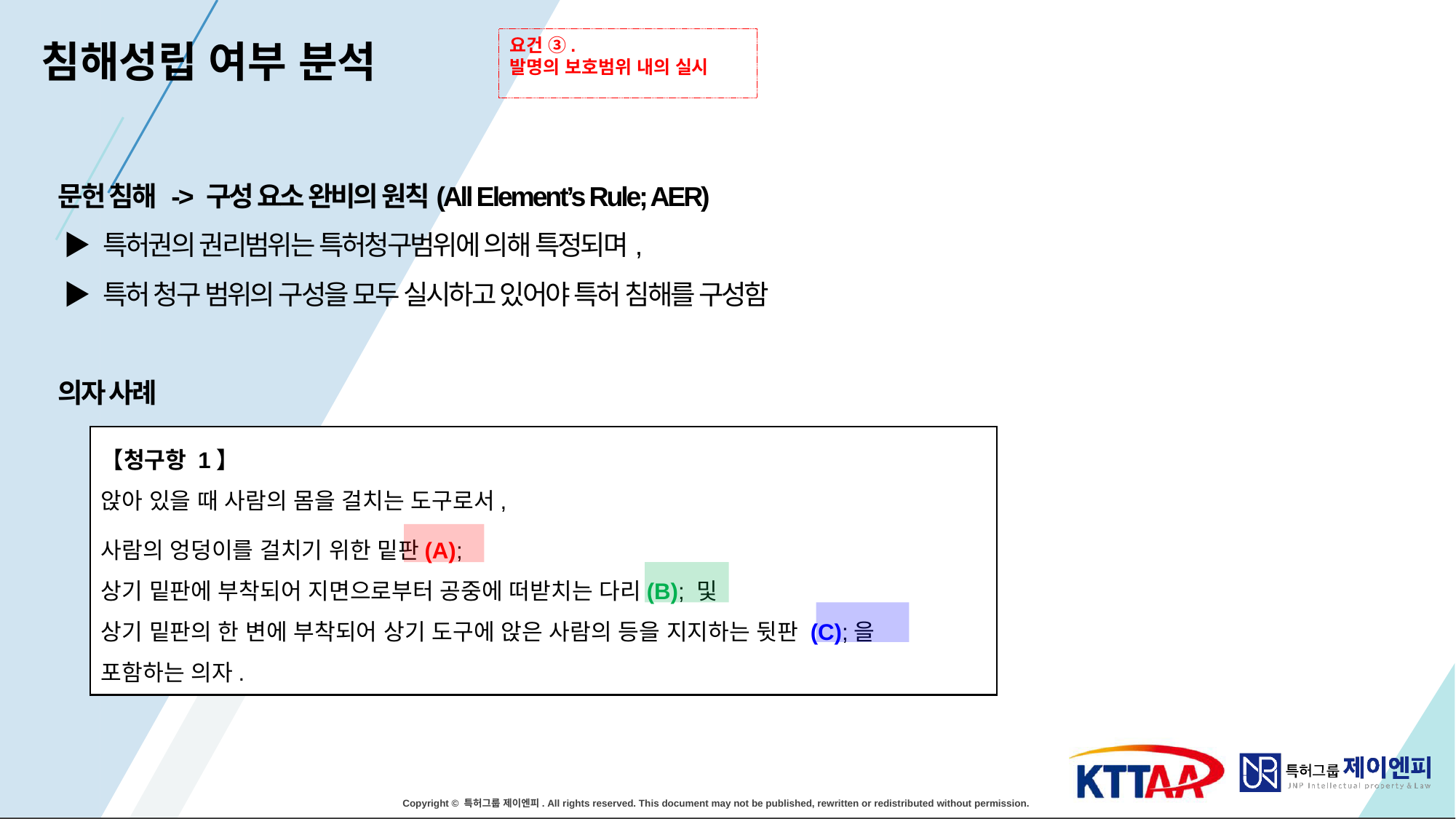

요건 ③.
발명의 보호범위 내의 실시
침해성립 여부 분석
문헌 침해 -> 구성 요소 완비의 원칙(All Element’s Rule; AER)
 ▶ 특허권의 권리범위는 특허청구범위에 의해 특정되며,
 ▶ 특허 청구 범위의 구성을 모두 실시하고 있어야 특허 침해를 구성함

의자 사례

【청구항 1】
앉아 있을 때 사람의 몸을 걸치는 도구로서,

사람의 엉덩이를 걸치기 위한 밑판(A);
상기 밑판에 부착되어 지면으로부터 공중에 떠받치는 다리(B); 및
상기 밑판의 한 변에 부착되어 상기 도구에 앉은 사람의 등을 지지하는 뒷판 (C);을
포함하는 의자.